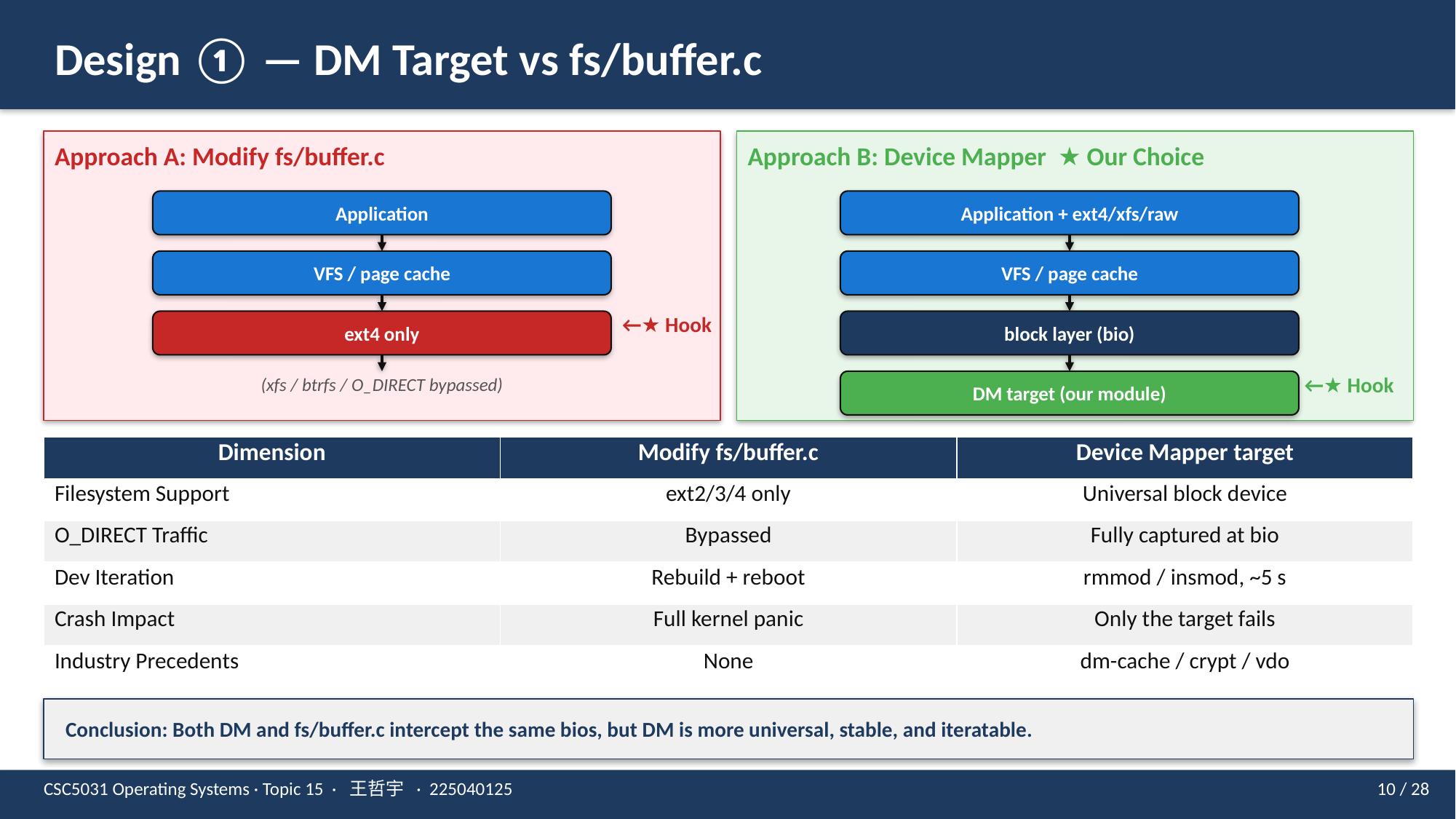

Design ① — DM Target vs fs/buffer.c

Approach A: Modify fs/buffer.c
Approach B: Device Mapper  ★ Our Choice
Application
Application + ext4/xfs/raw
VFS / page cache
VFS / page cache
ext4 only
←★ Hook
block layer (bio)
DM target (our module)
←★ Hook
(xfs / btrfs / O_DIRECT bypassed)
| Dimension | Modify fs/buffer.c | Device Mapper target |
| --- | --- | --- |
| Filesystem Support | ext2/3/4 only | Universal block device |
| O\_DIRECT Traffic | Bypassed | Fully captured at bio |
| Dev Iteration | Rebuild + reboot | rmmod / insmod, ~5 s |
| Crash Impact | Full kernel panic | Only the target fails |
| Industry Precedents | None | dm-cache / crypt / vdo |

Conclusion: Both DM and fs/buffer.c intercept the same bios, but DM is more universal, stable, and iteratable.

CSC5031 Operating Systems · Topic 15  ·  王哲宇  ·  225040125
10 / 28